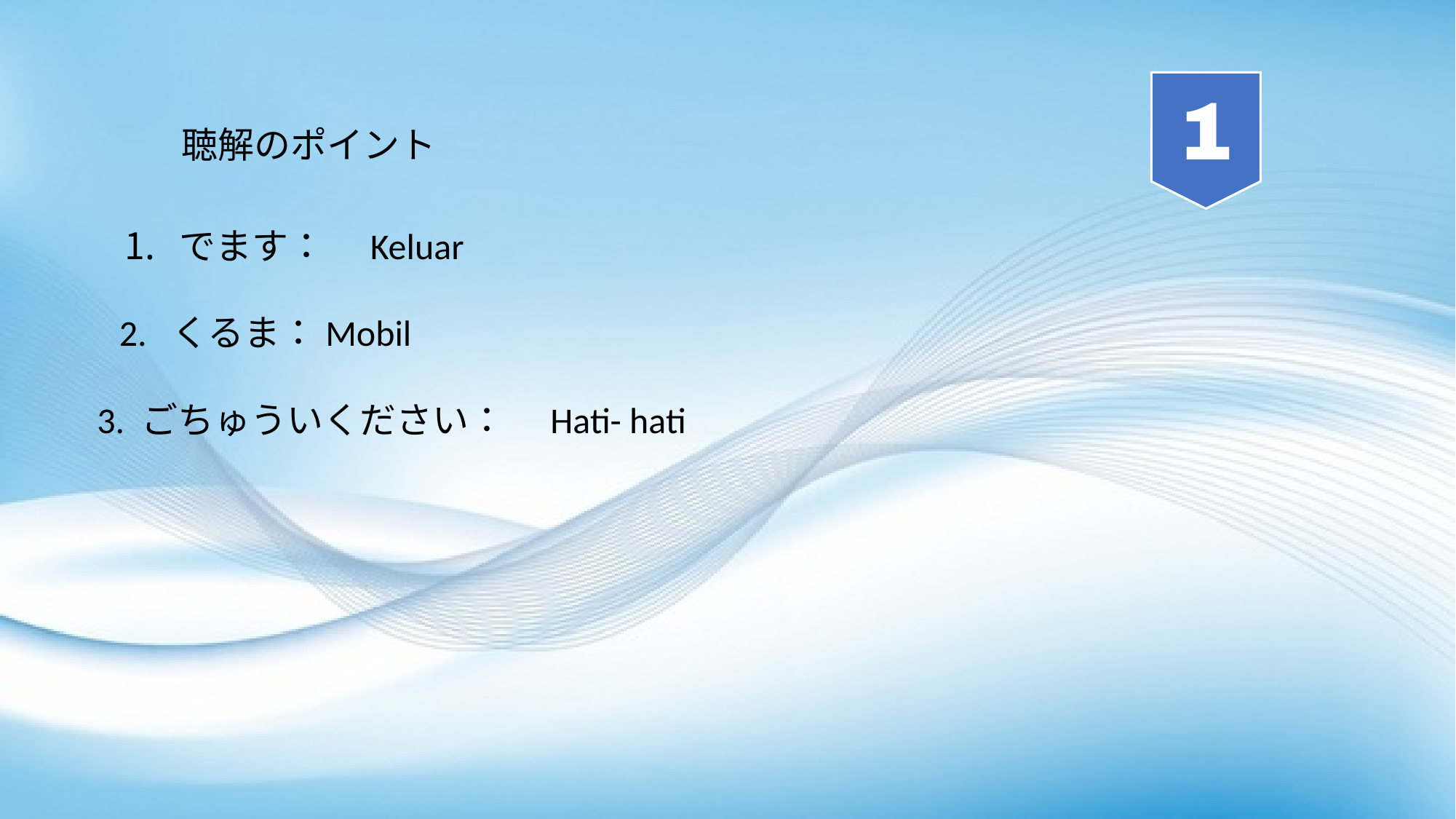

1
聴解のポイント
でます：　Keluar
2.  くるま：Mobil
3. ごちゅういください：　Hati- hati